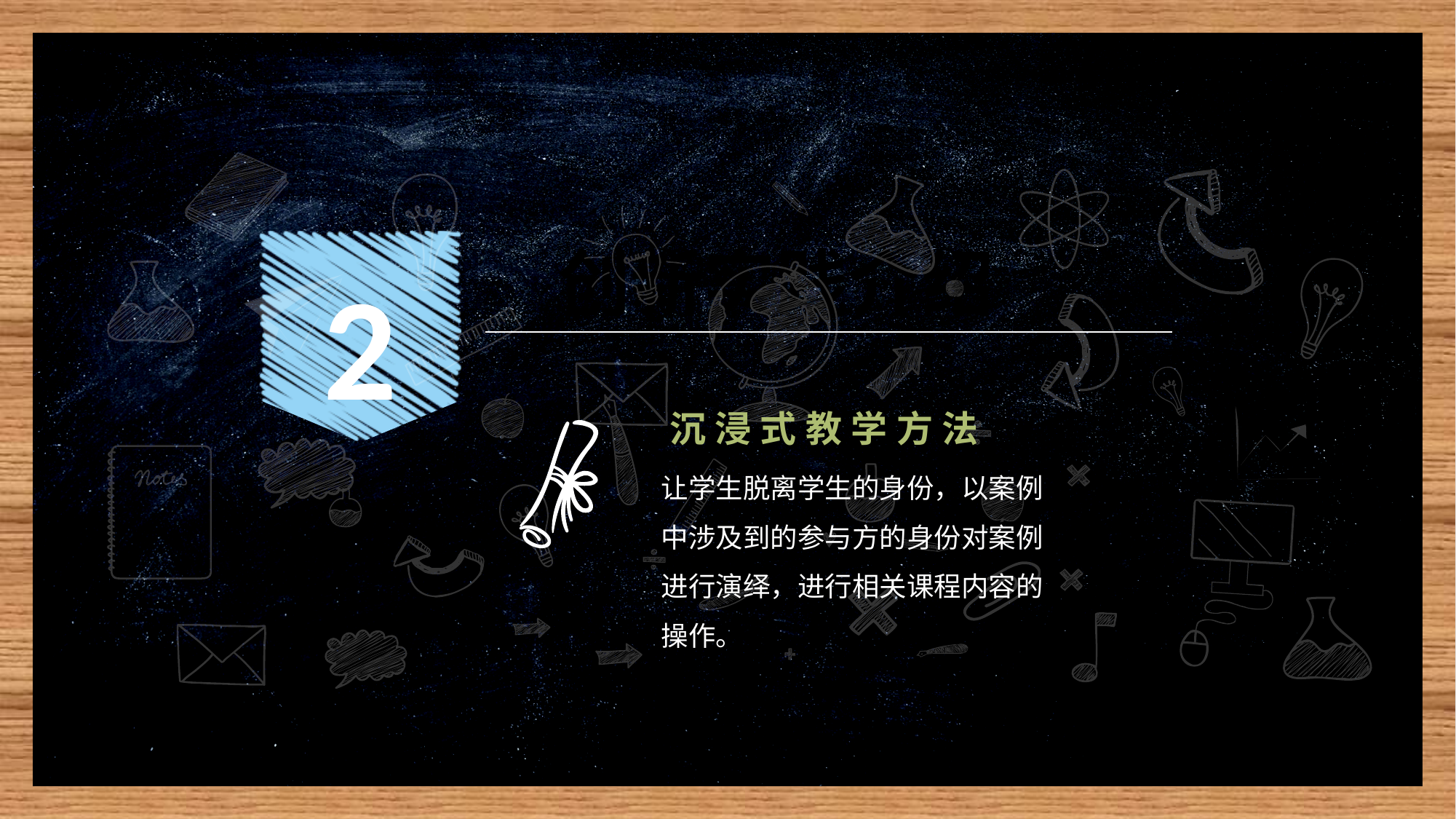

2
创新实践介绍
沉浸式教学方法

让学生脱离学生的身份，以案例中涉及到的参与方的身份对案例进行演绎，进行相关课程内容的操作。